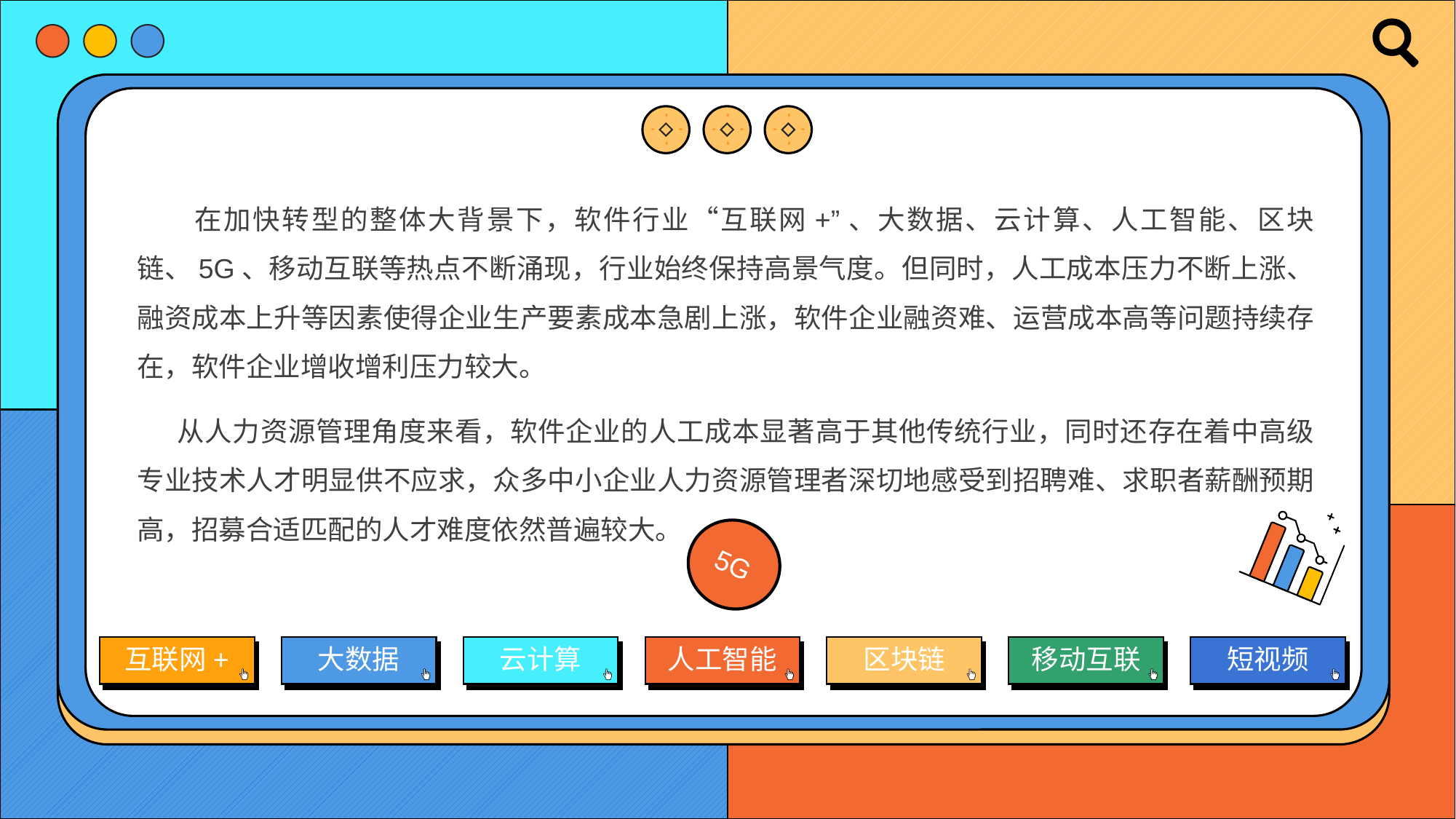

在加快转型的整体大背景下，软件行业“互联网+”、大数据、云计算、人工智能、区块链、5G、移动互联等热点不断涌现，行业始终保持高景气度。但同时，人工成本压力不断上涨、融资成本上升等因素使得企业生产要素成本急剧上涨，软件企业融资难、运营成本高等问题持续存在，软件企业增收增利压力较大。
     从人力资源管理角度来看，软件企业的人工成本显著高于其他传统行业，同时还存在着中高级专业技术人才明显供不应求，众多中小企业人力资源管理者深切地感受到招聘难、求职者薪酬预期高，招募合适匹配的人才难度依然普遍较大。

5G

互联网+

大数据

云计算

人工智能

区块链

移动互联

短视频